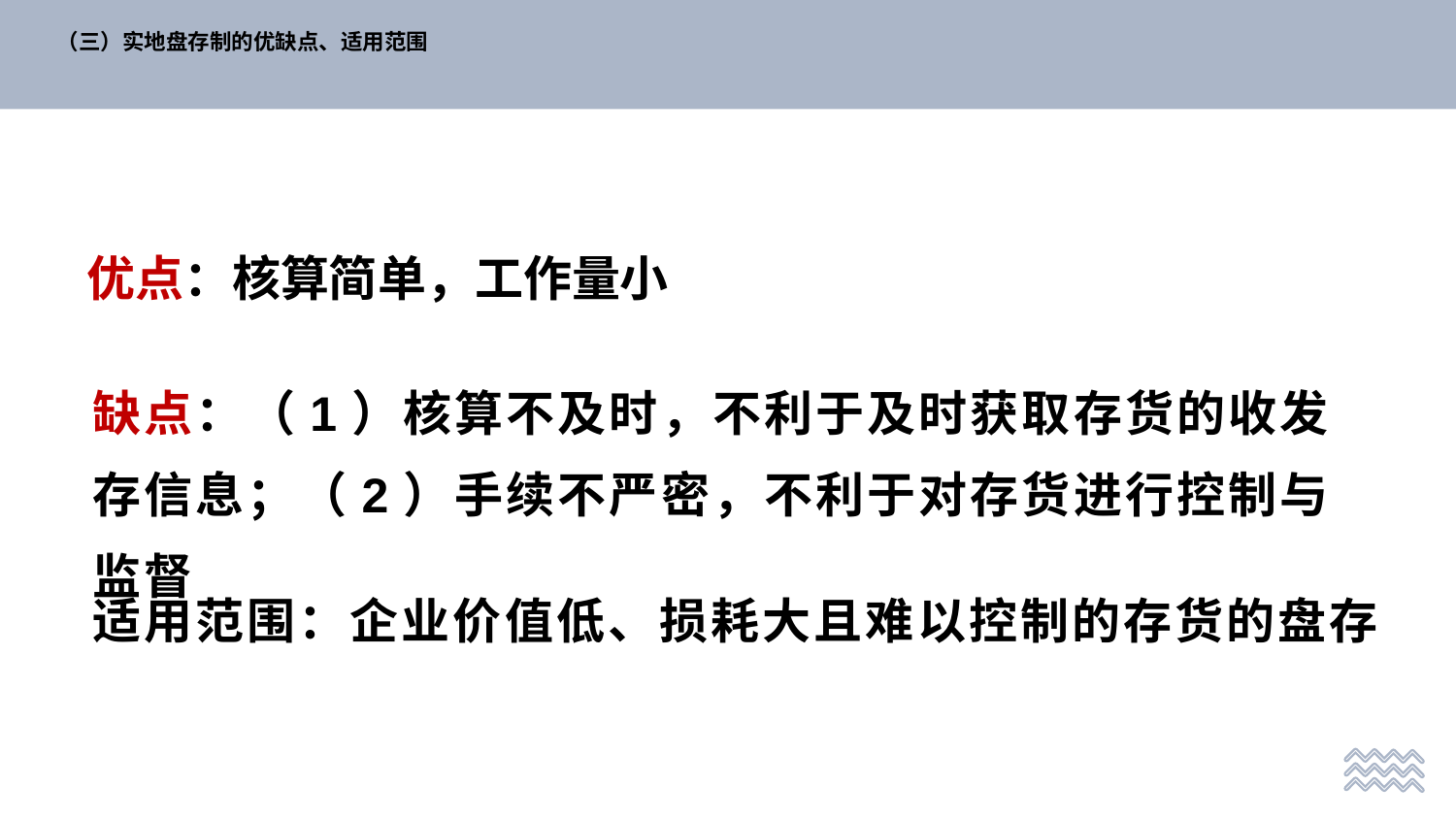

# （三）实地盘存制的优缺点、适用范围
优点：核算简单，工作量小
缺点：（1）核算不及时，不利于及时获取存货的收发存信息；（2）手续不严密，不利于对存货进行控制与监督
适用范围：企业价值低、损耗大且难以控制的存货的盘存